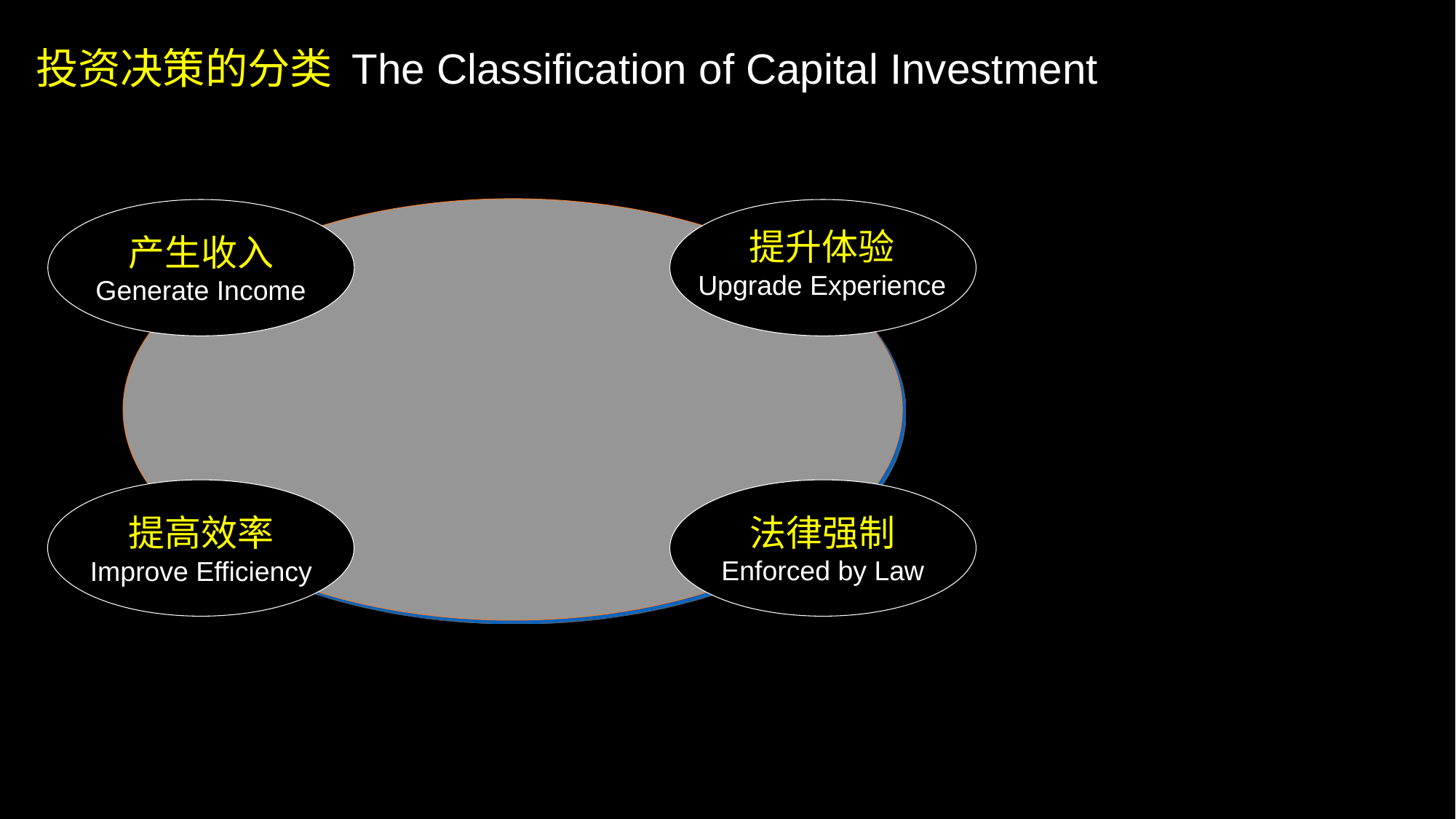

投资决策的分类 The Classification of Capital Investment

提升体验
Upgrade Experience
产生收入
Generate Income

法律强制
Enforced by Law
提高效率
Improve Efficiency